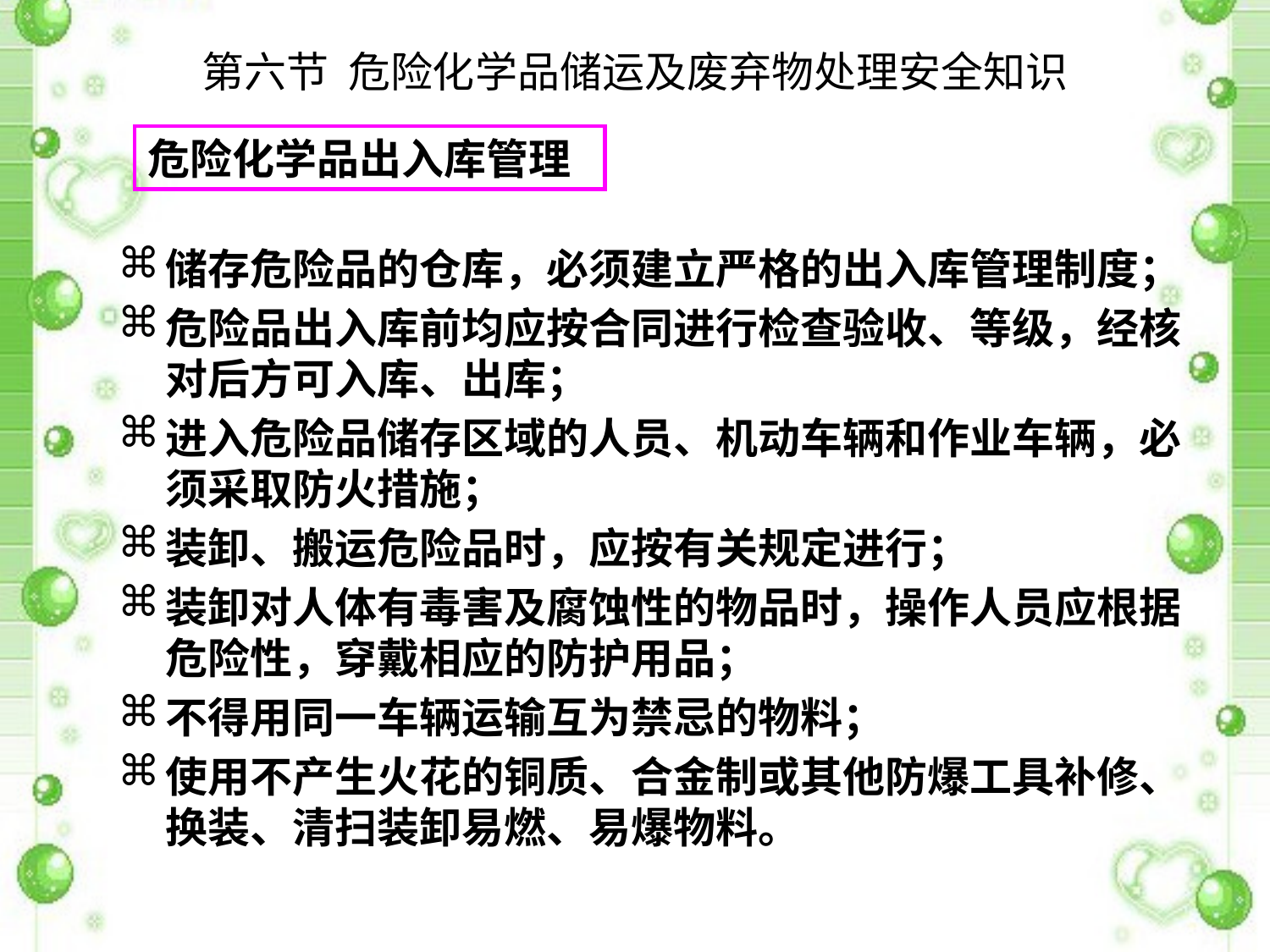

第六节  危险化学品储运及废弃物处理安全知识
危险化学品出入库管理
储存危险品的仓库，必须建立严格的出入库管理制度；
危险品出入库前均应按合同进行检查验收、等级，经核对后方可入库、出库；
进入危险品储存区域的人员、机动车辆和作业车辆，必须采取防火措施；
装卸、搬运危险品时，应按有关规定进行；
装卸对人体有毒害及腐蚀性的物品时，操作人员应根据危险性，穿戴相应的防护用品；
不得用同一车辆运输互为禁忌的物料；
使用不产生火花的铜质、合金制或其他防爆工具补修、换装、清扫装卸易燃、易爆物料。